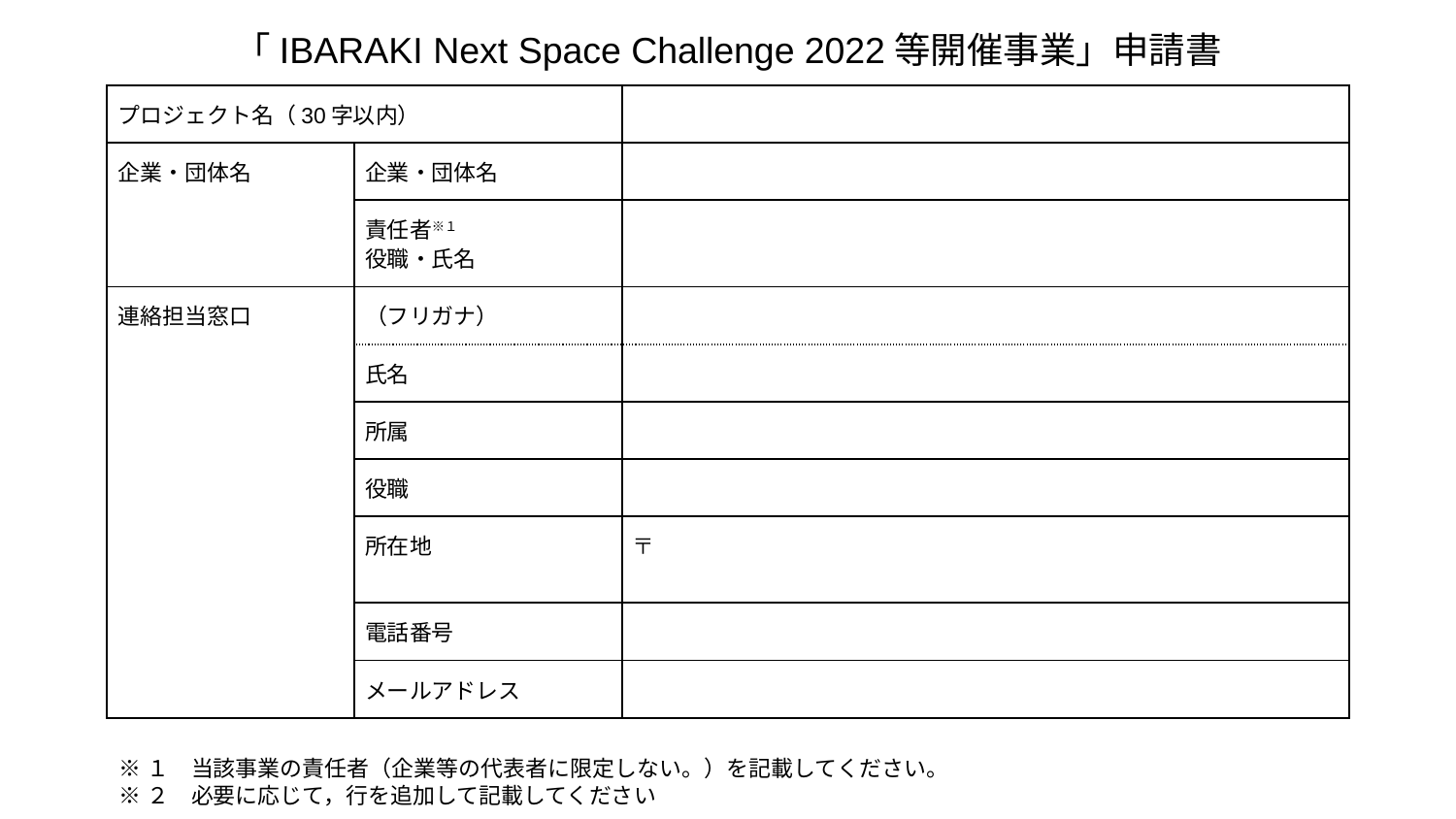

# 「IBARAKI Next Space Challenge 2022等開催事業」申請書
| プロジェクト名（30字以内） |  |  |
| --- | --- | --- |
| 企業・団体名 | 企業・団体名 |  |
|  | 責任者※１ 役職・氏名 |  |
| 連絡担当窓口 | （フリガナ） |  |
|  | 氏名 |  |
|  | 所属 |  |
|  | 役職 |  |
|  | 所在地 | 〒 |
|  | 電話番号 |  |
|  | メールアドレス |  |
※１　当該事業の責任者（企業等の代表者に限定しない。）を記載してください。
※２　必要に応じて，行を追加して記載してください